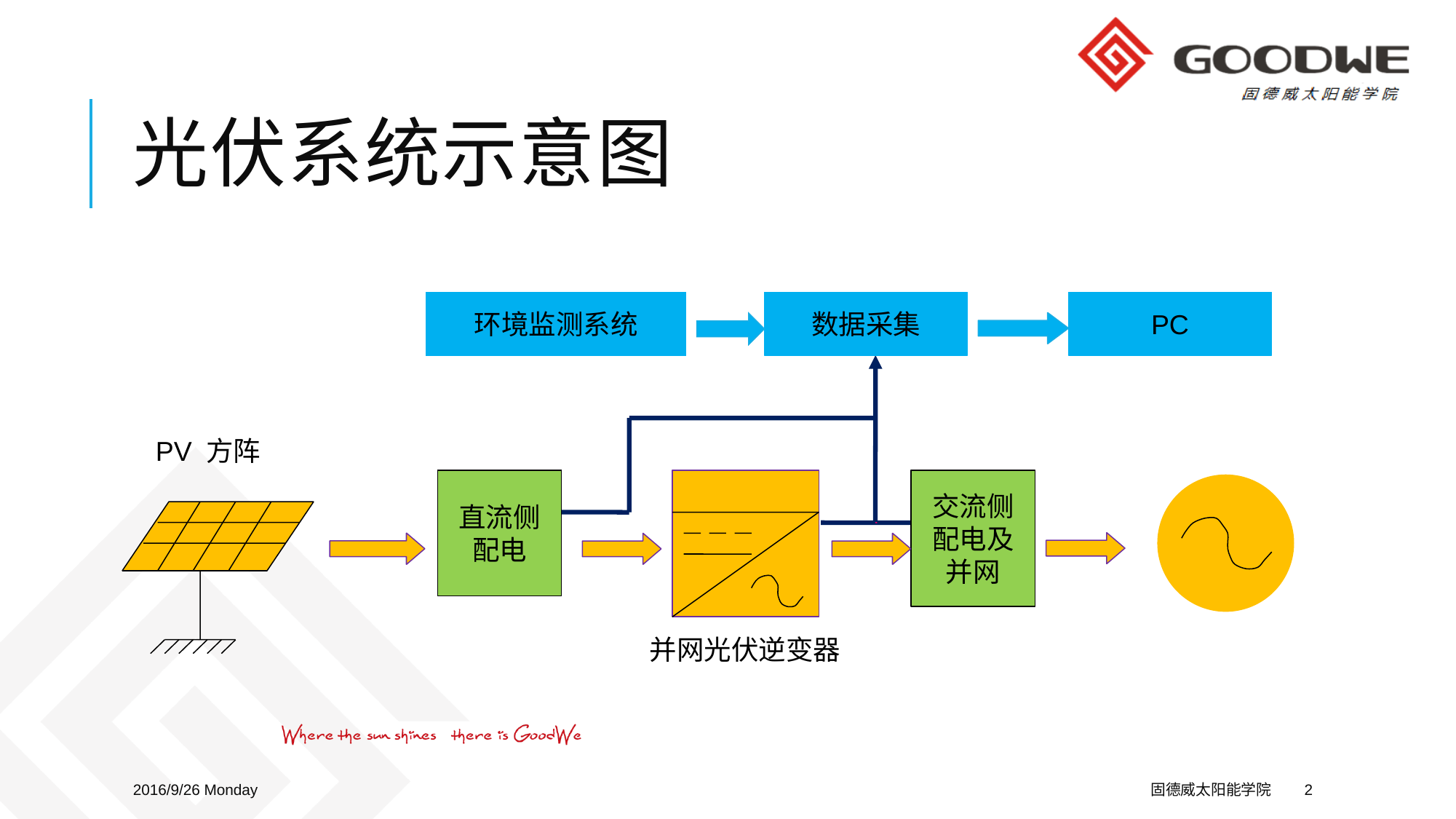

# 光伏系统示意图
环境监测系统
数据采集
PC

PV 方阵
直流侧
配电

交流侧
配电及
并网

并网光伏逆变器

2016/9/26 Monday
固德威太阳能学院
2